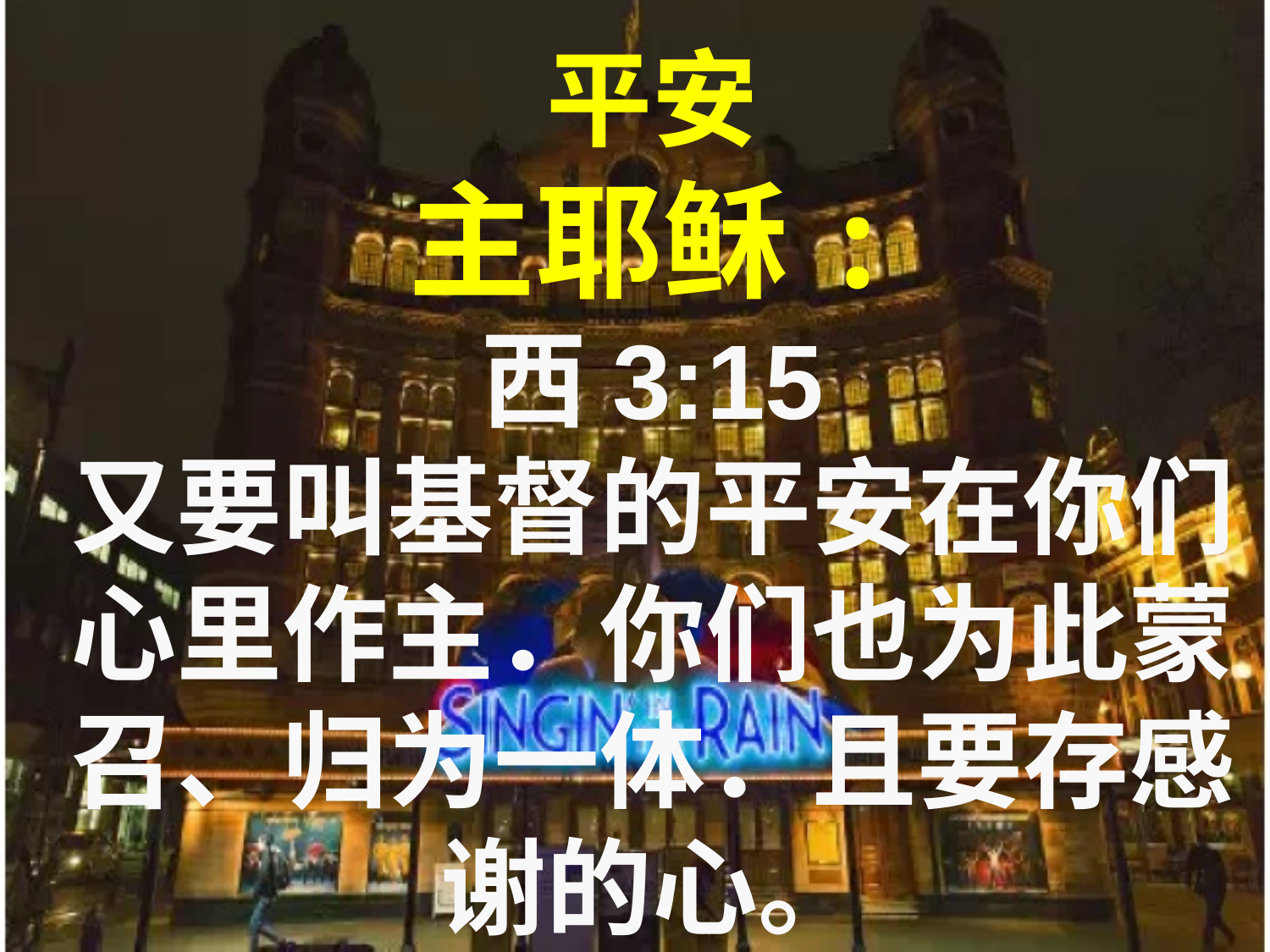

平安

主耶稣:
西3:15
又要叫基督的平安在你们心里作主．你们也为此蒙召、归为一体．且要存感谢的心。